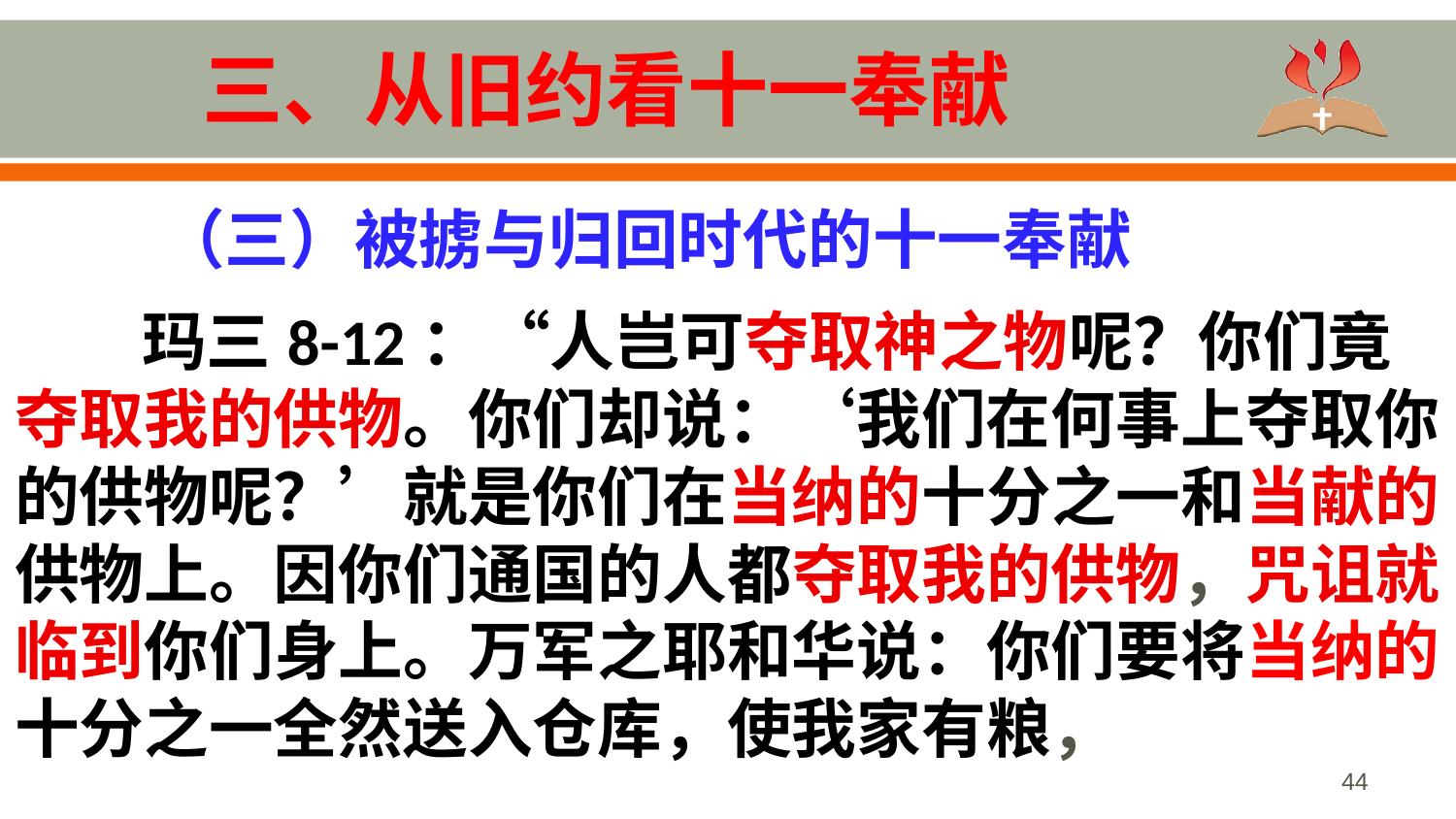

# 三、从旧约看十一奉献
	（三）被掳与归回时代的十一奉献
玛三8-12：“人岂可夺取神之物呢？你们竟夺取我的供物。你们却说：‘我们在何事上夺取你的供物呢？’就是你们在当纳的十分之一和当献的供物上。因你们通国的人都夺取我的供物，咒诅就临到你们身上。万军之耶和华说：你们要将当纳的十分之一全然送入仓库，使我家有粮，
44